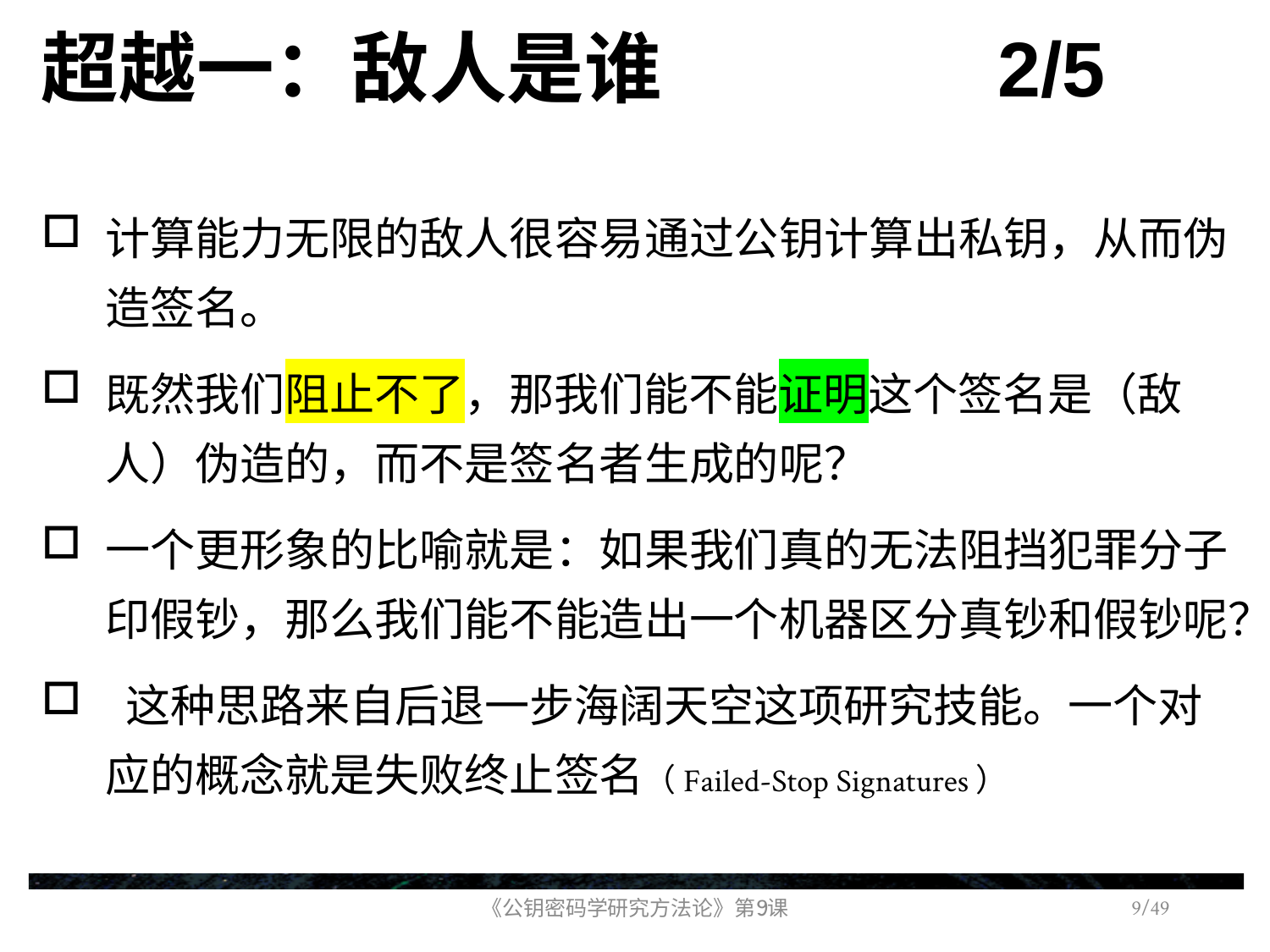

# 超越一：敌人是谁                  2/5
计算能力无限的敌人很容易通过公钥计算出私钥，从而伪造签名。
既然我们阻止不了，那我们能不能证明这个签名是（敌人）伪造的，而不是签名者生成的呢？
一个更形象的比喻就是：如果我们真的无法阻挡犯罪分子印假钞，那么我们能不能造出一个机器区分真钞和假钞呢？
 这种思路来自后退一步海阔天空这项研究技能。一个对应的概念就是失败终止签名（Failed-Stop Signatures）
《公钥密码学研究方法论》第9课
9/49